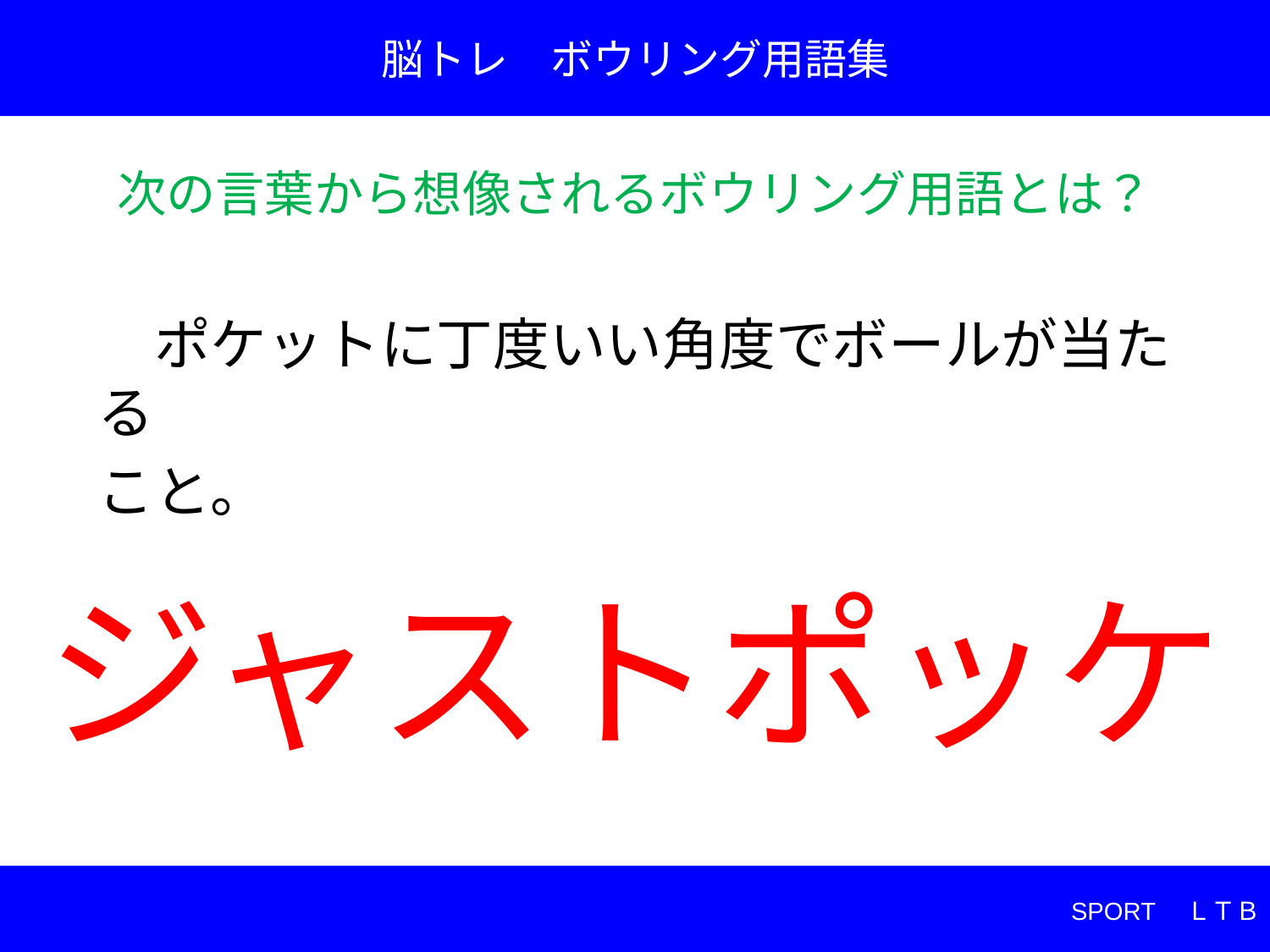

脳トレ　ボウリング用語集
次の言葉から想像されるボウリング用語とは？
　ポケットに丁度いい角度でボールが当たる
こと。
# ジャストポッケ
SPORT　ＬＴＢ